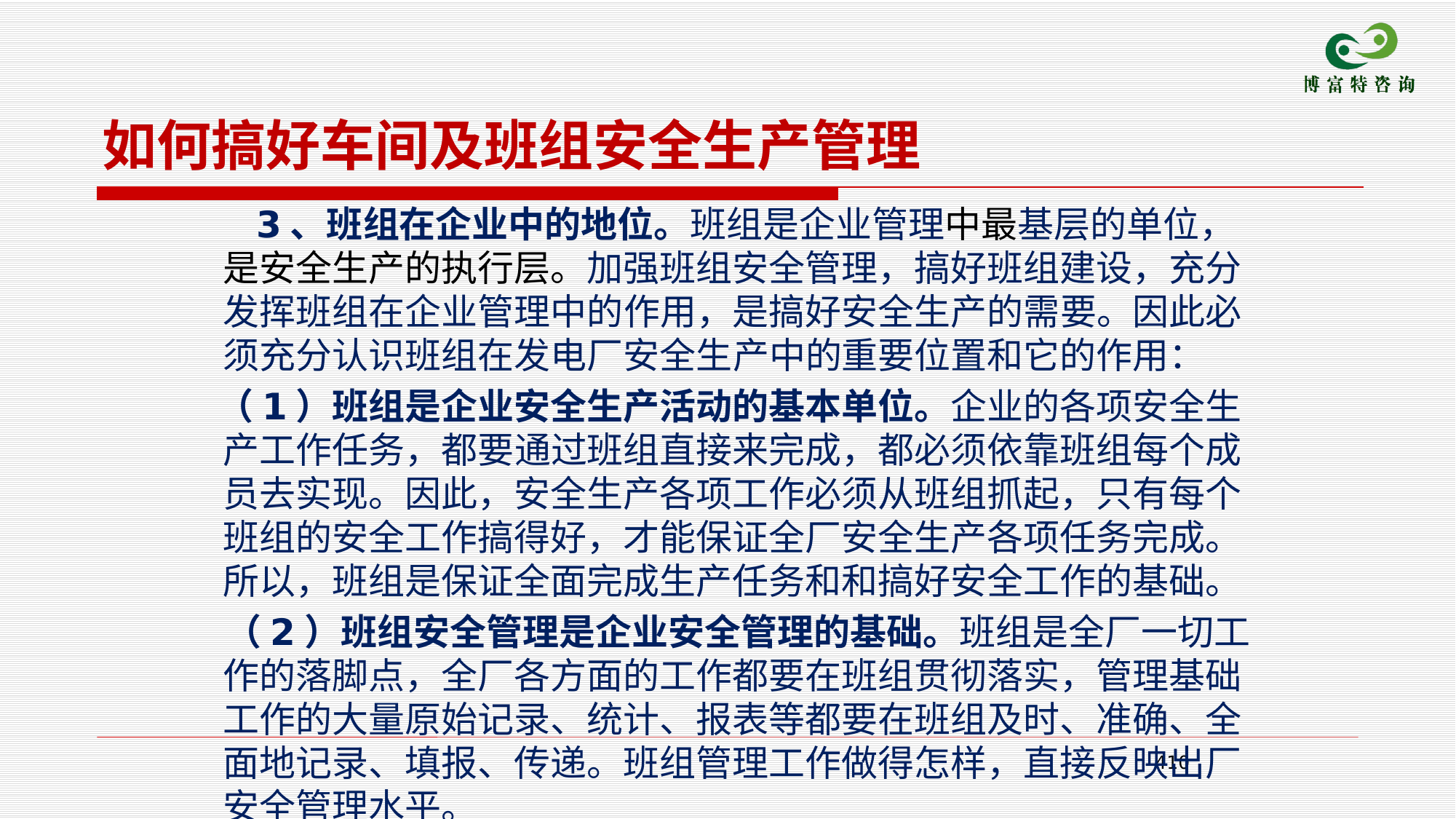

如何搞好车间及班组安全生产管理
       3、班组在企业中的地位。班组是企业管理中最基层的单位，是安全生产的执行层。加强班组安全管理，搞好班组建设，充分发挥班组在企业管理中的作用，是搞好安全生产的需要。因此必须充分认识班组在发电厂安全生产中的重要位置和它的作用：
     （1）班组是企业安全生产活动的基本单位。企业的各项安全生产工作任务，都要通过班组直接来完成，都必须依靠班组每个成员去实现。因此，安全生产各项工作必须从班组抓起，只有每个班组的安全工作搞得好，才能保证全厂安全生产各项任务完成。所以，班组是保证全面完成生产任务和和搞好安全工作的基础。
      （2）班组安全管理是企业安全管理的基础。班组是全厂一切工作的落脚点，全厂各方面的工作都要在班组贯彻落实，管理基础工作的大量原始记录、统计、报表等都要在班组及时、准确、全面地记录、填报、传递。班组管理工作做得怎样，直接反映出厂安全管理水平。

410